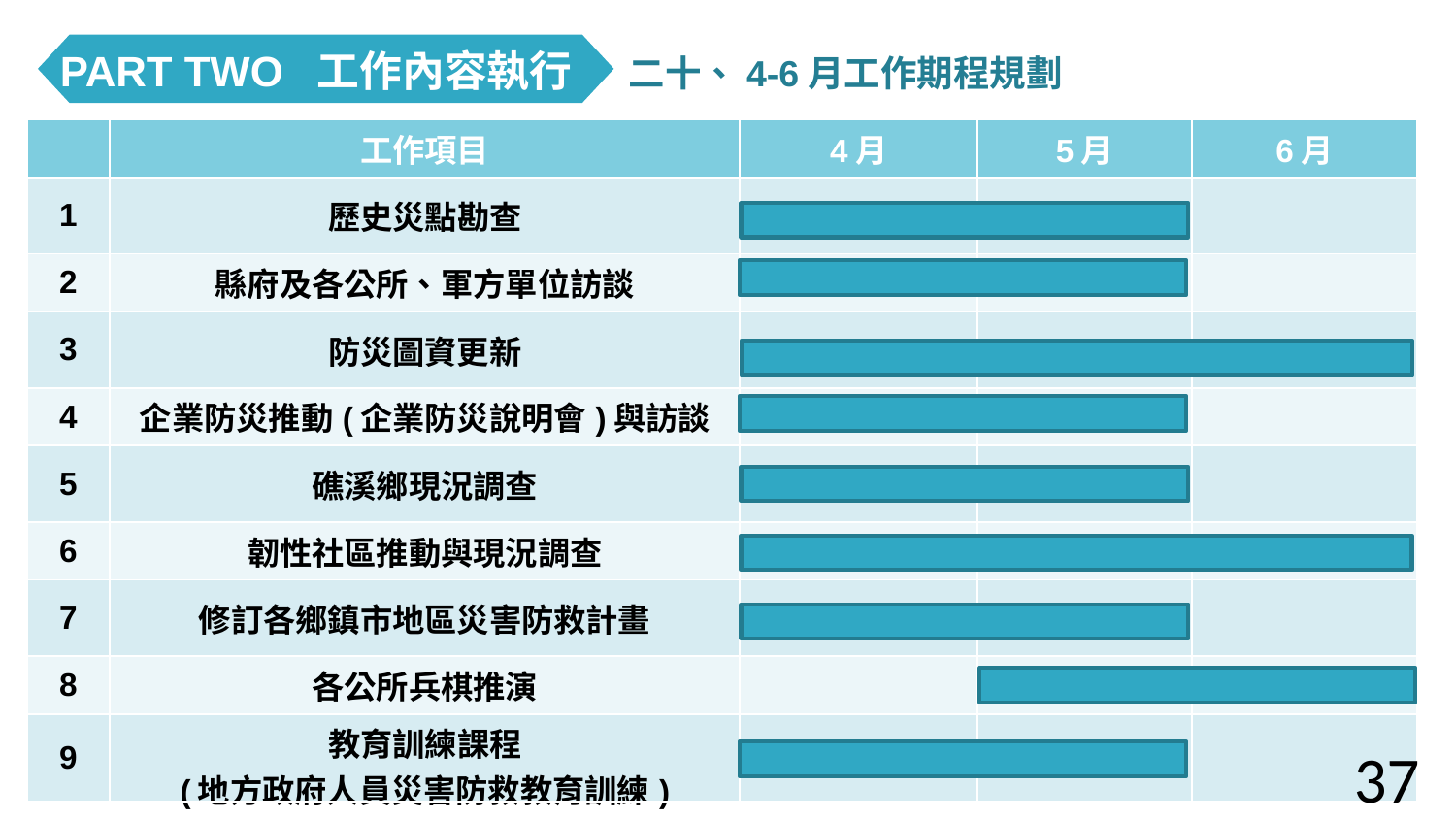

二十、4-6月工作期程規劃

PART TWO  工作內容執行
|  | 工作項目 | 4月 | 5月 | 6月 |
| --- | --- | --- | --- | --- |
| 1 | 歷史災點勘查 |  |  |  |
| 2 | 縣府及各公所、軍方單位訪談 |  |  |  |
| 3 | 防災圖資更新 |  |  |  |
| 4 | 企業防災推動(企業防災說明會)與訪談 |  |  |  |
| 5 | 礁溪鄉現況調查 |  |  |  |
| 6 | 韌性社區推動與現況調查 |  |  |  |
| 7 | 修訂各鄉鎮市地區災害防救計畫 |  |  |  |
| 8 | 各公所兵棋推演 |  |  |  |
| 9 | 教育訓練課程 (地方政府人員災害防救教育訓練) |  |  |  |

37